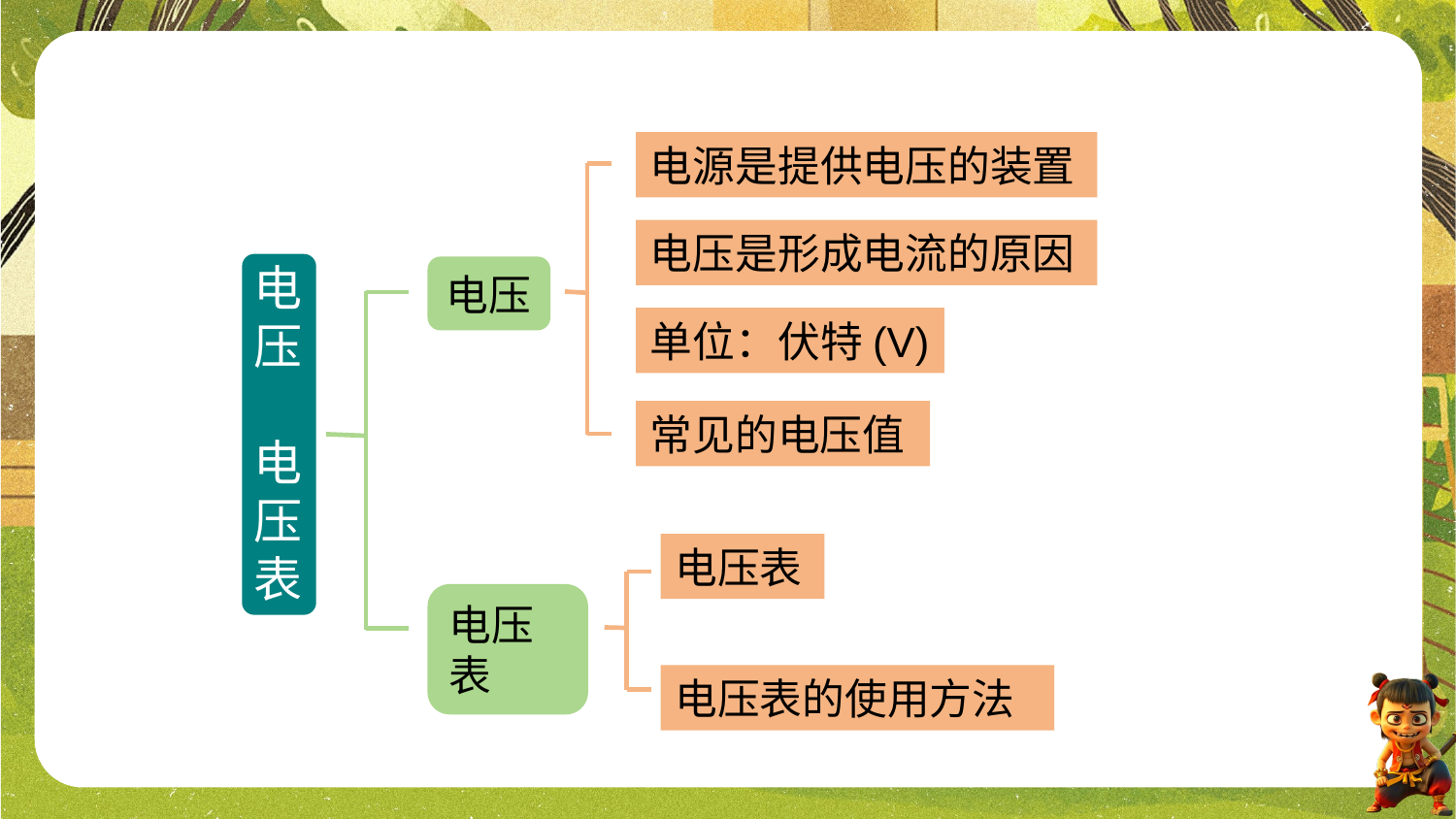

电源是提供电压的装置
电压是形成电流的原因
电压

电压表
电压
单位：伏特(V)
常见的电压值
电压表
电压表
电压表的使用方法